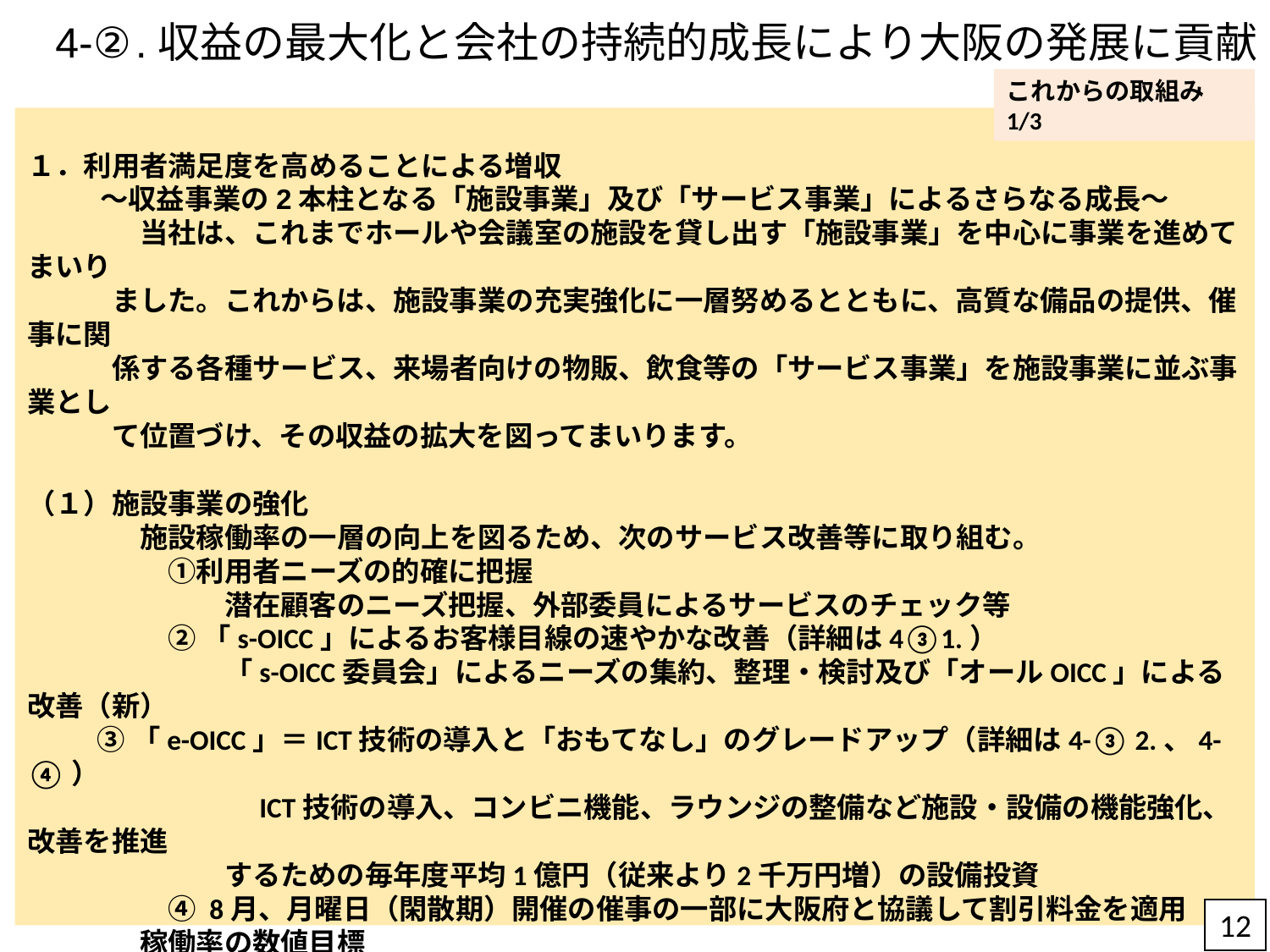

# 4-②.収益の最大化と会社の持続的成長により大阪の発展に貢献
これからの取組み1/3

１．利用者満足度を高めることによる増収
～収益事業の2本柱となる「施設事業」及び「サービス事業」によるさらなる成長～
　　　　当社は、これまでホールや会議室の施設を貸し出す「施設事業」を中心に事業を進めてまいり
　　　ました。これからは、施設事業の充実強化に一層努めるとともに、高質な備品の提供、催事に関
　　　係する各種サービス、来場者向けの物販、飲食等の「サービス事業」を施設事業に並ぶ事業とし
　　　て位置づけ、その収益の拡大を図ってまいります。

（１）施設事業の強化
　　　　施設稼働率の一層の向上を図るため、次のサービス改善等に取り組む。
　　　　　①利用者ニーズの的確に把握
　　　　　　　潜在顧客のニーズ把握、外部委員によるサービスのチェック等
　　　　　② 「s-OICC」によるお客様目線の速やかな改善（詳細は4③1.）
　　　　　　　「s-OICC委員会」によるニーズの集約、整理・検討及び「オールOICC」による改善（新）
           ③「e-OICC」＝ICT技術の導入と「おもてなし」のグレードアップ（詳細は4-③ 2.、4-④）
　　　　　　　　ICT技術の導入、コンビニ機能、ラウンジの整備など施設・設備の機能強化、改善を推進
　　　　　　　するための毎年度平均1億円（従来より2千万円増）の設備投資
　　　　　④ 8月、月曜日（閑散期）開催の催事の一部に大阪府と協議して割引料金を適用
　　　　稼働率の数値目標
　　　　　　・主要三施設の日数稼働率（87.3%－過去最高の稼働率）
　　　　　　・全館の利用単位稼働率　 （41.7%）

12